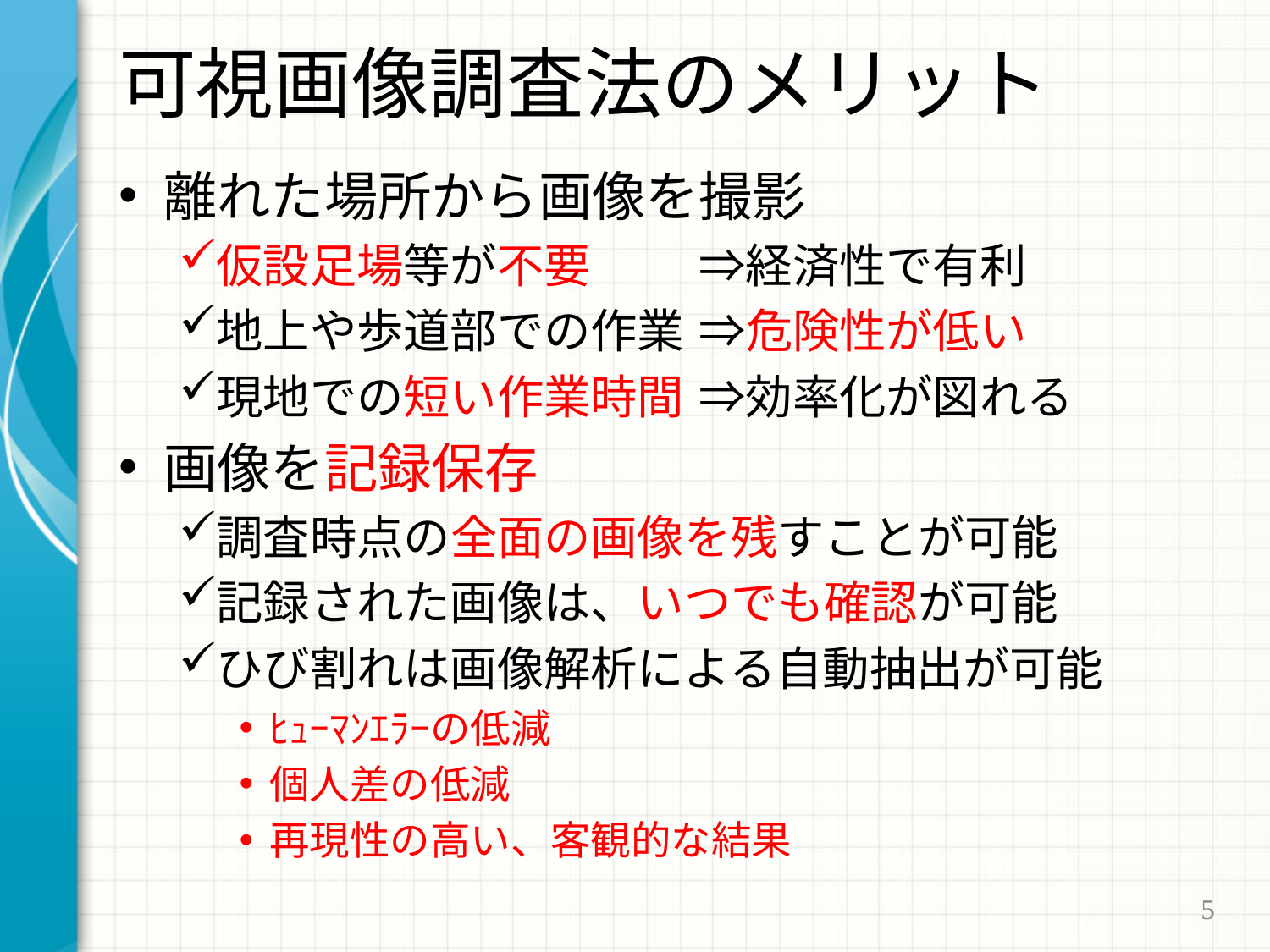

# 可視画像調査法のメリット
離れた場所から画像を撮影
仮設足場等が不要		⇒経済性で有利
地上や歩道部での作業	⇒危険性が低い
現地での短い作業時間	⇒効率化が図れる
画像を記録保存
調査時点の全面の画像を残すことが可能
記録された画像は、いつでも確認が可能
ひび割れは画像解析による自動抽出が可能
ﾋｭｰﾏﾝｴﾗｰの低減
個人差の低減
再現性の高い、客観的な結果
5